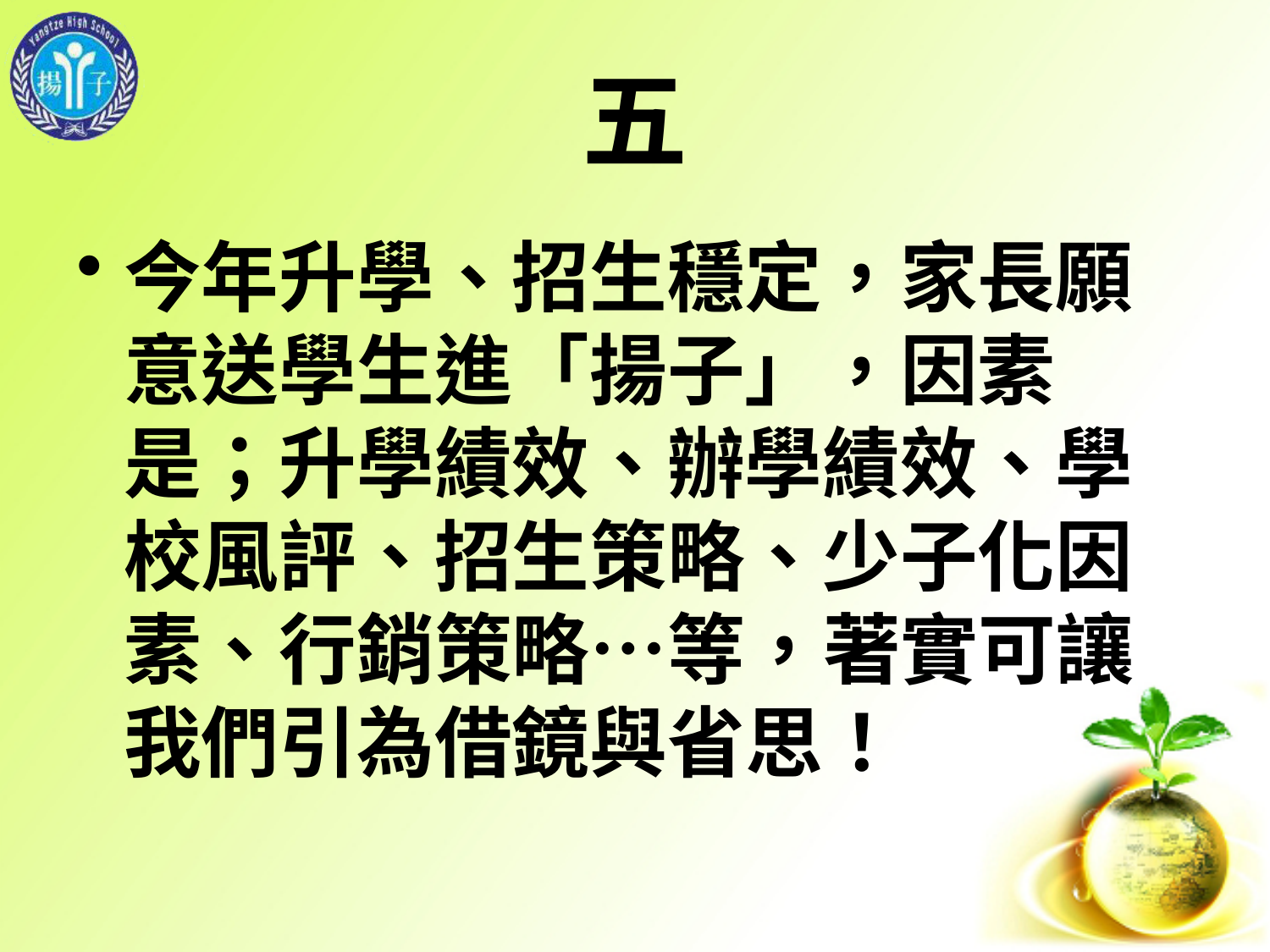

# 五
今年升學、招生穩定，家長願意送學生進「揚子」，因素是；升學績效、辦學績效、學校風評、招生策略、少子化因素、行銷策略…等，著實可讓我們引為借鏡與省思！